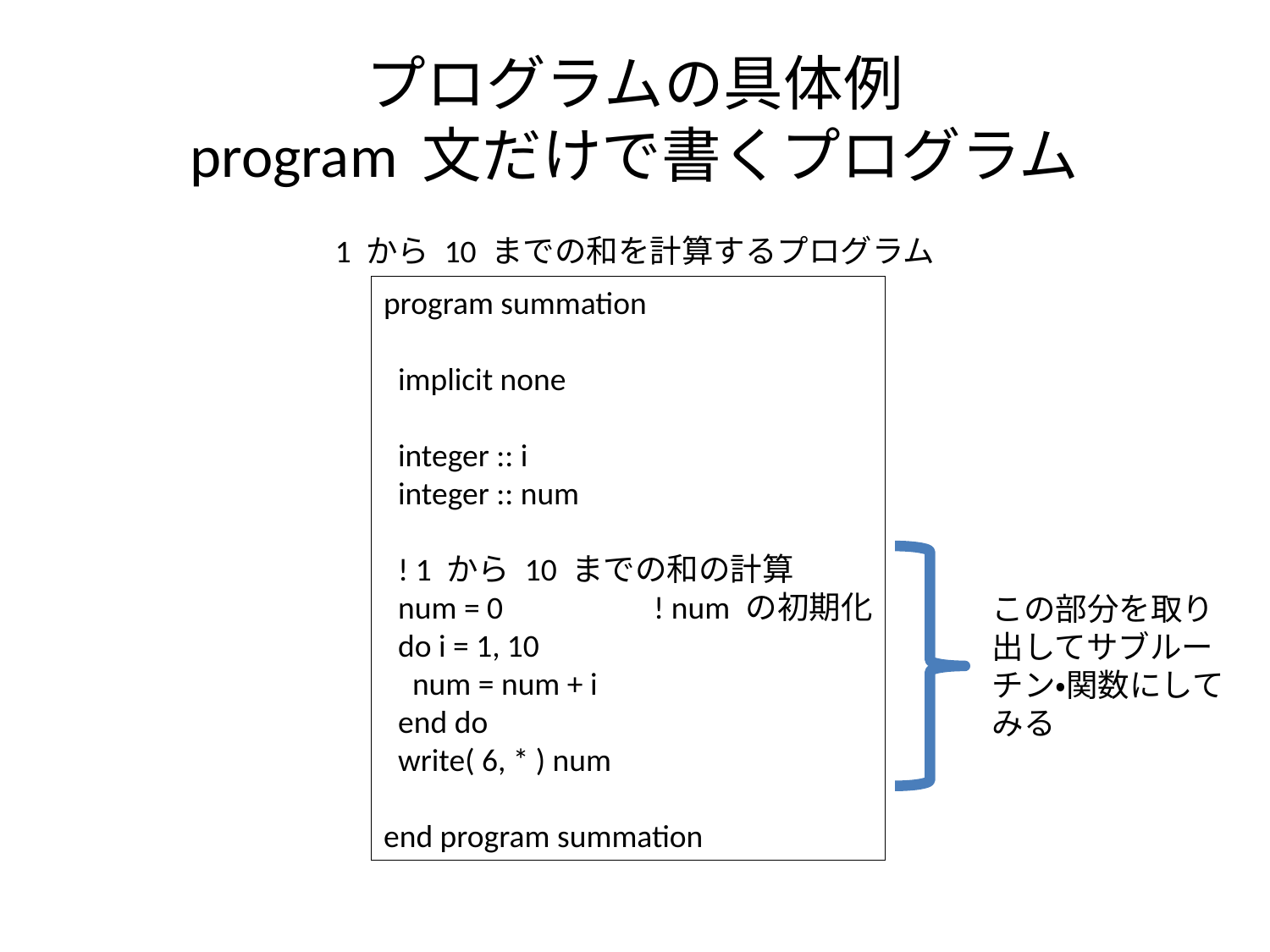

# プログラムの具体例 program 文だけで書くプログラム
1 から 10 までの和を計算するプログラム
program summation

  implicit none

  integer :: i
  integer :: num

  ! 1 から 10 までの和の計算
  num = 0                     ! num の初期化
  do i = 1, 10
    num = num + i
  end do
  write( 6, * ) num

end program summation

この部分を取り
出してサブルー
チン・関数にして
みる